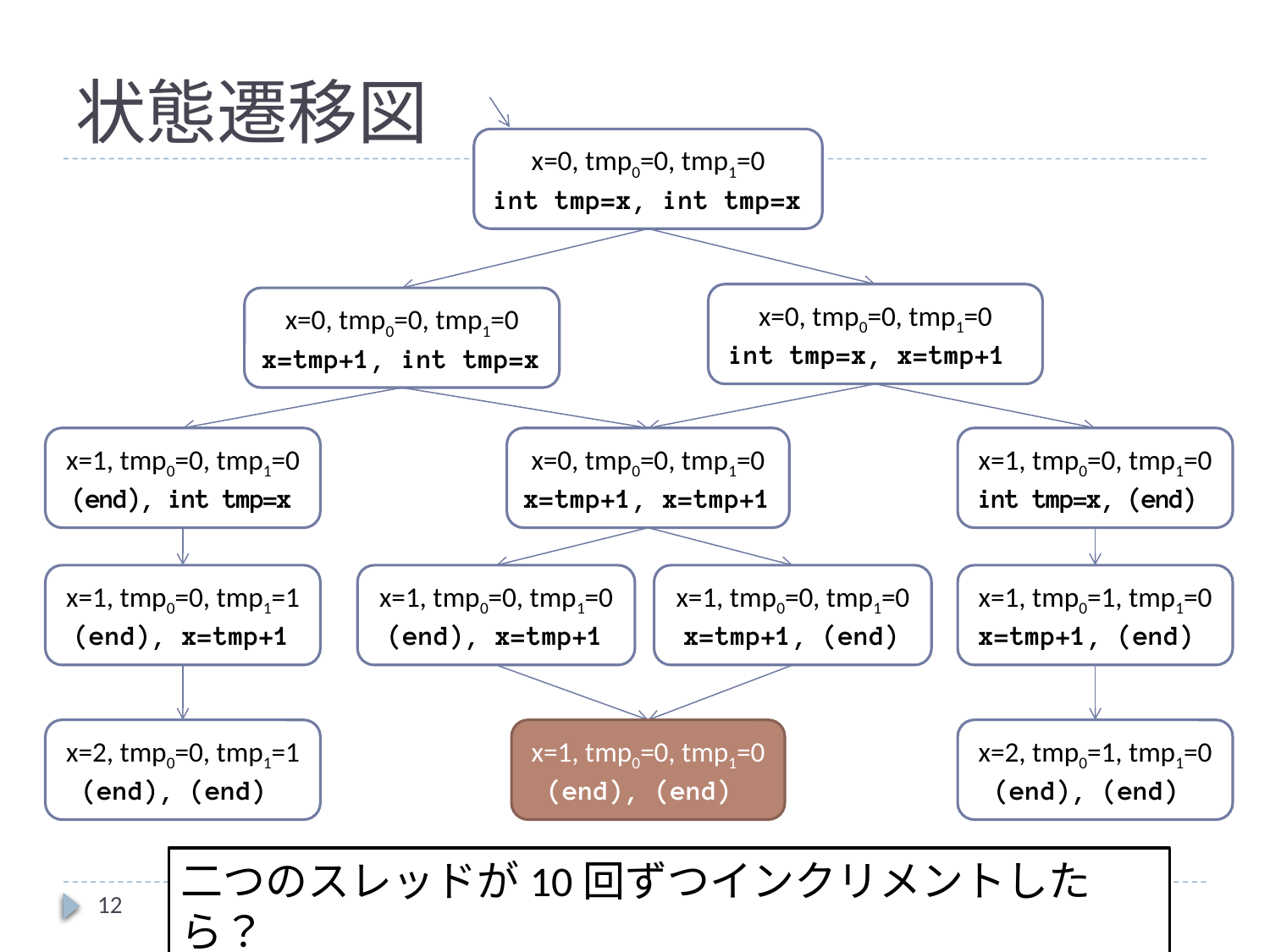

# 状態遷移図
x=0, tmp0=0, tmp1=0
int tmp=x, int tmp=x
x=0, tmp0=0, tmp1=0
int tmp=x, x=tmp+1
x=0, tmp0=0, tmp1=0
x=tmp+1, int tmp=x
x=1, tmp0=0, tmp1=0
(end), int tmp=x
x=0, tmp0=0, tmp1=0
x=tmp+1, x=tmp+1
x=1, tmp0=0, tmp1=0
int tmp=x, (end)
x=1, tmp0=0, tmp1=1
(end), x=tmp+1
x=1, tmp0=0, tmp1=0
(end), x=tmp+1
x=1, tmp0=0, tmp1=0
x=tmp+1, (end)
x=1, tmp0=1, tmp1=0
x=tmp+1, (end)
x=2, tmp0=0, tmp1=1
(end), (end)
x=1, tmp0=0, tmp1=0
(end), (end)
x=2, tmp0=1, tmp1=0
(end), (end)
二つのスレッドが10回ずつインクリメントしたら？
12